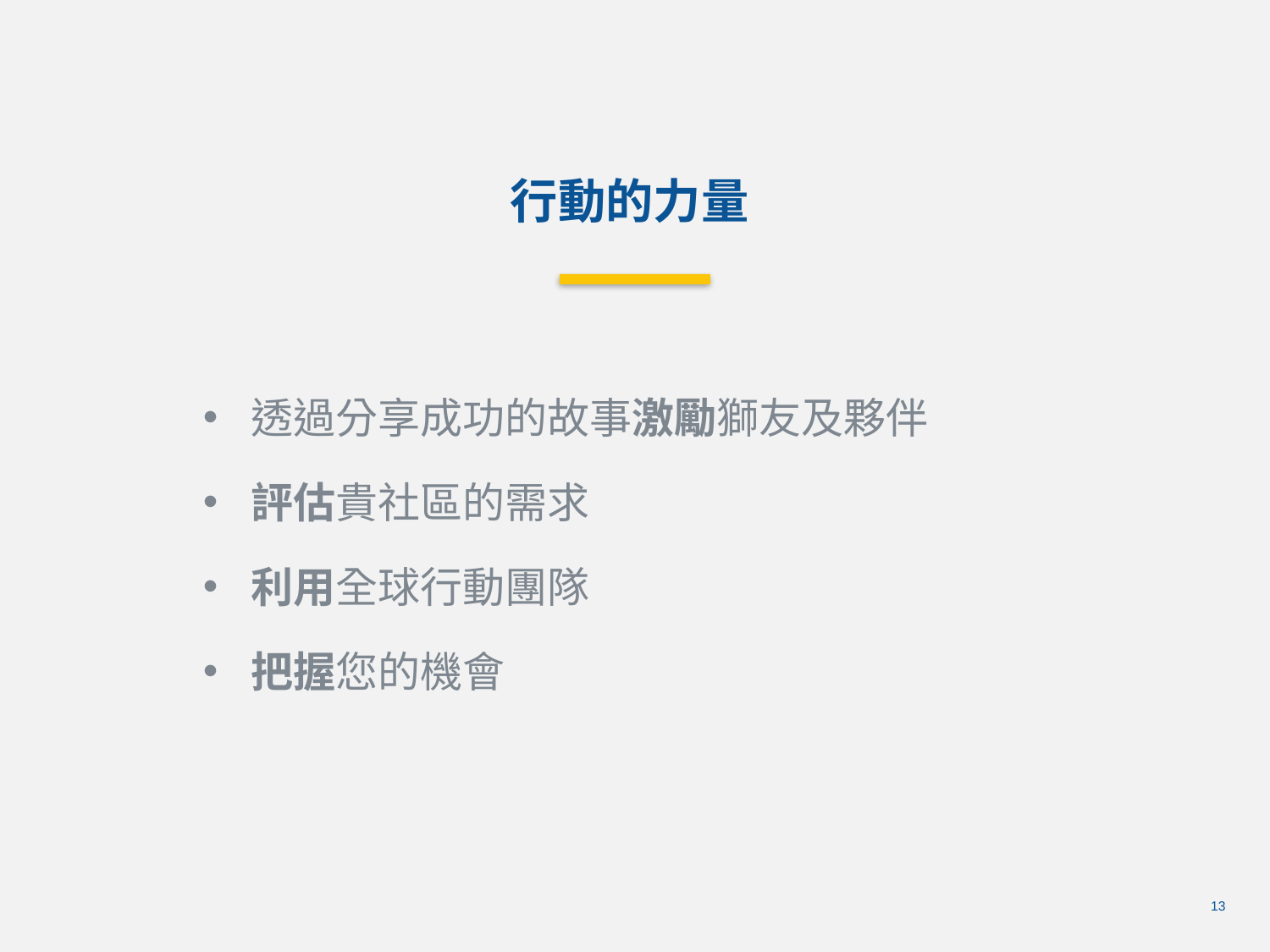

行動的力量
透過分享成功的故事激勵獅友及夥伴
評估貴社區的需求
利用全球行動團隊
把握您的機會